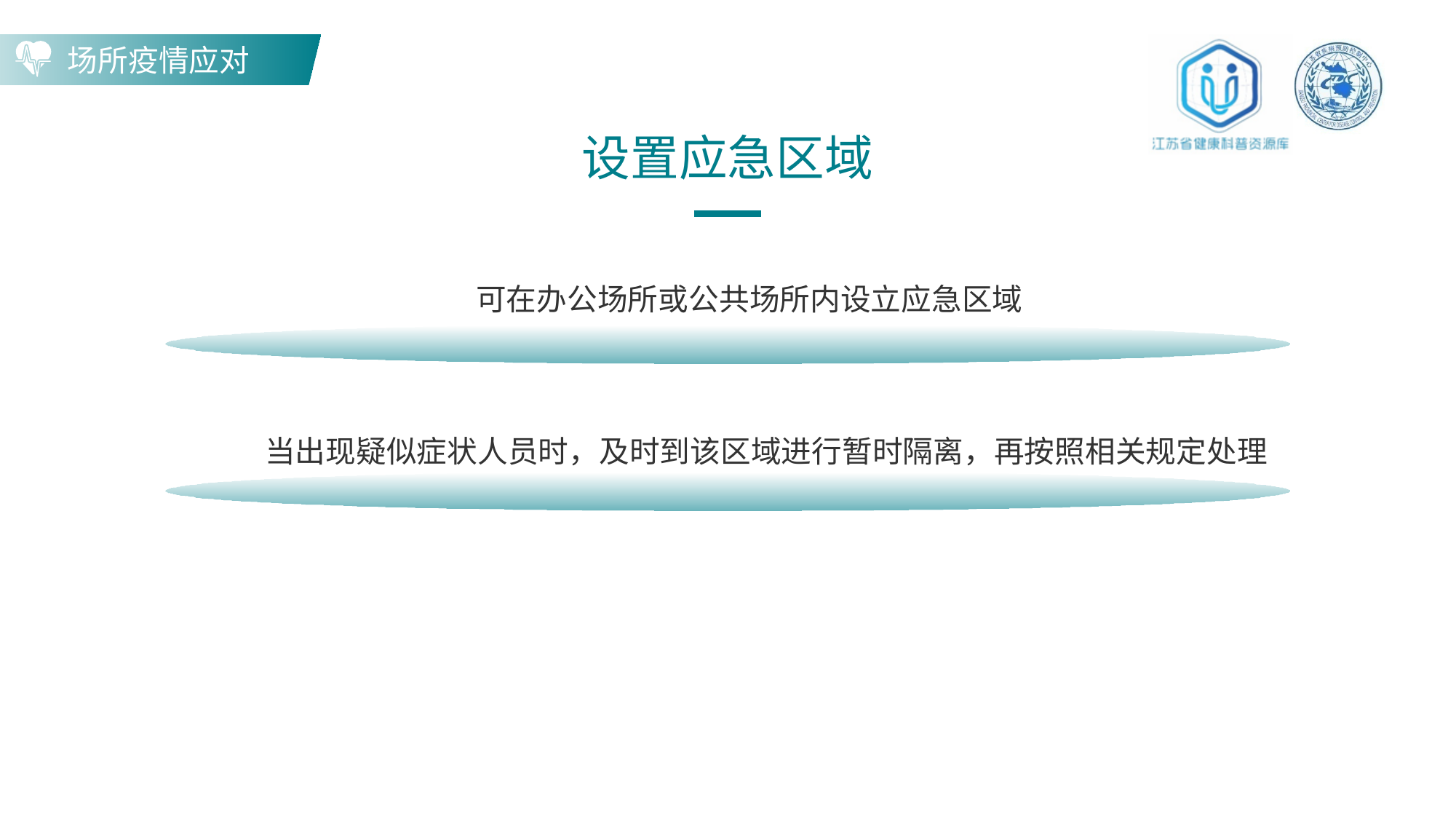

场所疫情应对

设置应急区域
可在办公场所或公共场所内设立应急区域

当出现疑似症状人员时，及时到该区域进行暂时隔离，再按照相关规定处理